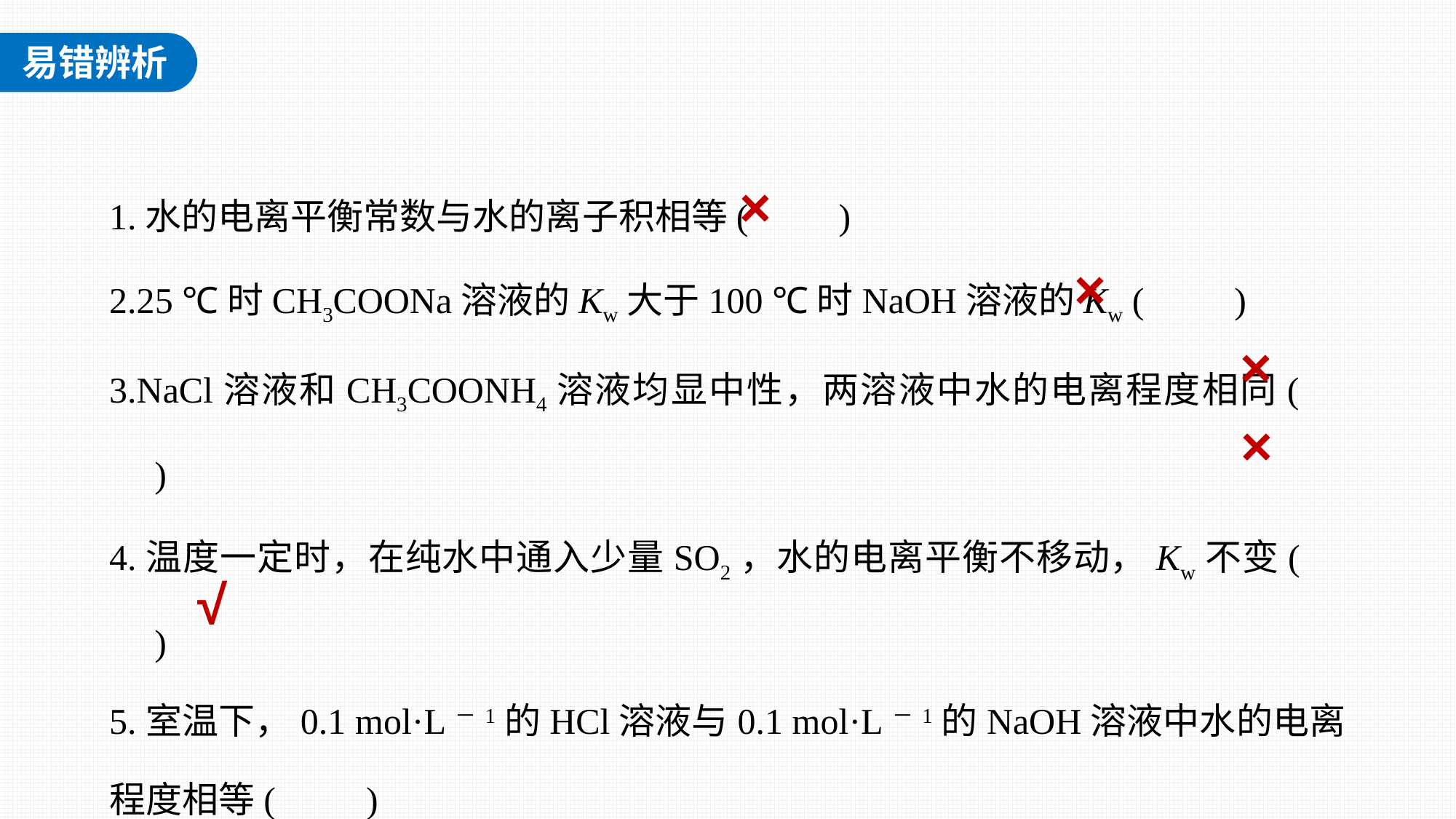

1.水的电离平衡常数与水的离子积相等(　　)
2.25 ℃时CH3COONa溶液的Kw大于100 ℃时NaOH溶液的Kw (　　)
3.NaCl溶液和CH3COONH4溶液均显中性，两溶液中水的电离程度相同(　　)
4.温度一定时，在纯水中通入少量SO2，水的电离平衡不移动，Kw不变(　　)
5.室温下，0.1 mol·L－1的HCl溶液与0.1 mol·L－1的NaOH溶液中水的电离程度相等(　　)
×
×
×
×
√